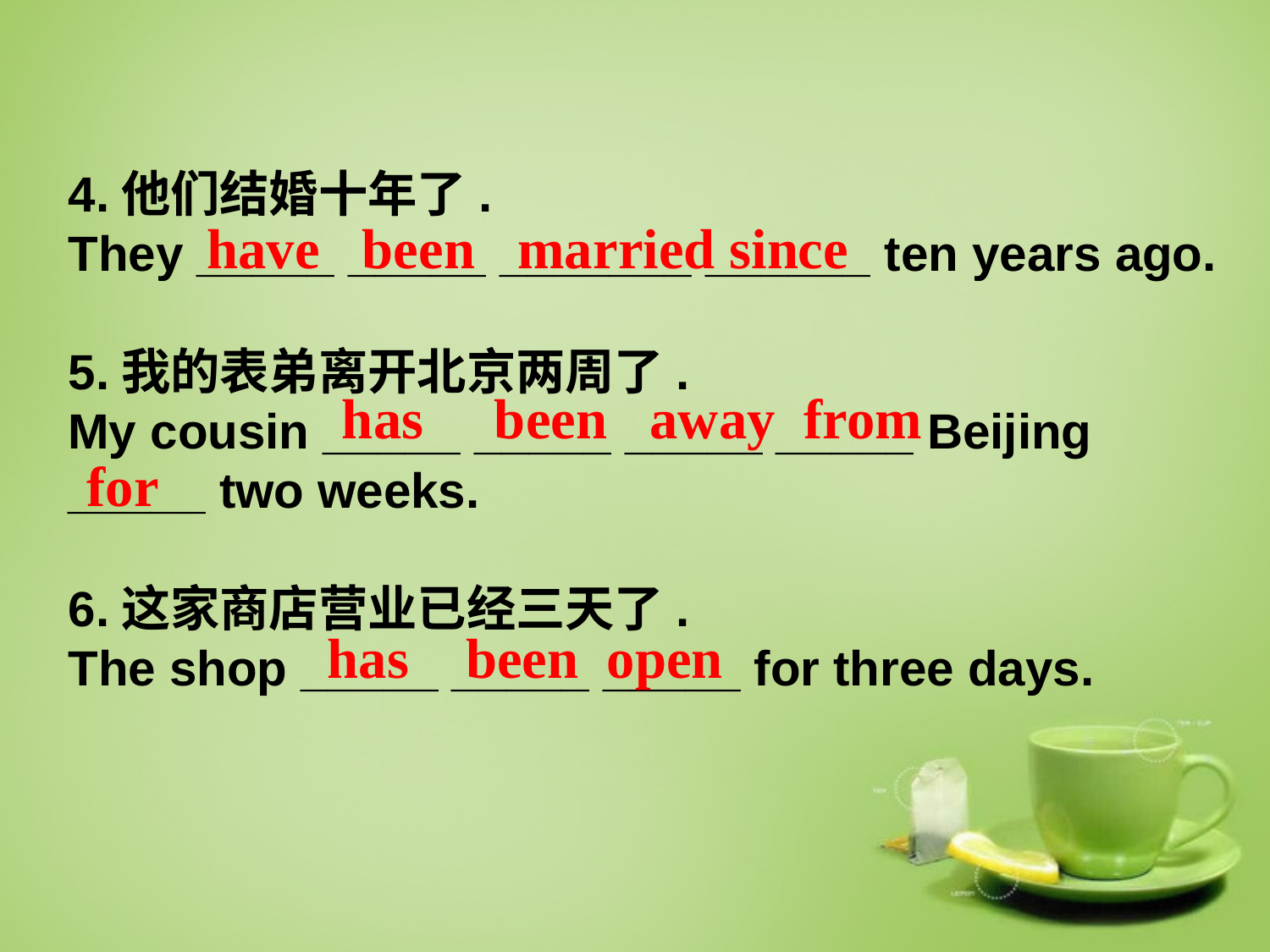

4.他们结婚十年了.
They _____ _____ _______ ______ ten years ago.

5.我的表弟离开北京两周了.
My cousin _____ _____ _____ _____ Beijing
_____ two weeks.

6.这家商店营业已经三天了.
The shop _____ _____ _____ for three days.

have   been   married since

                  has     been   away  from
for
has    been  open